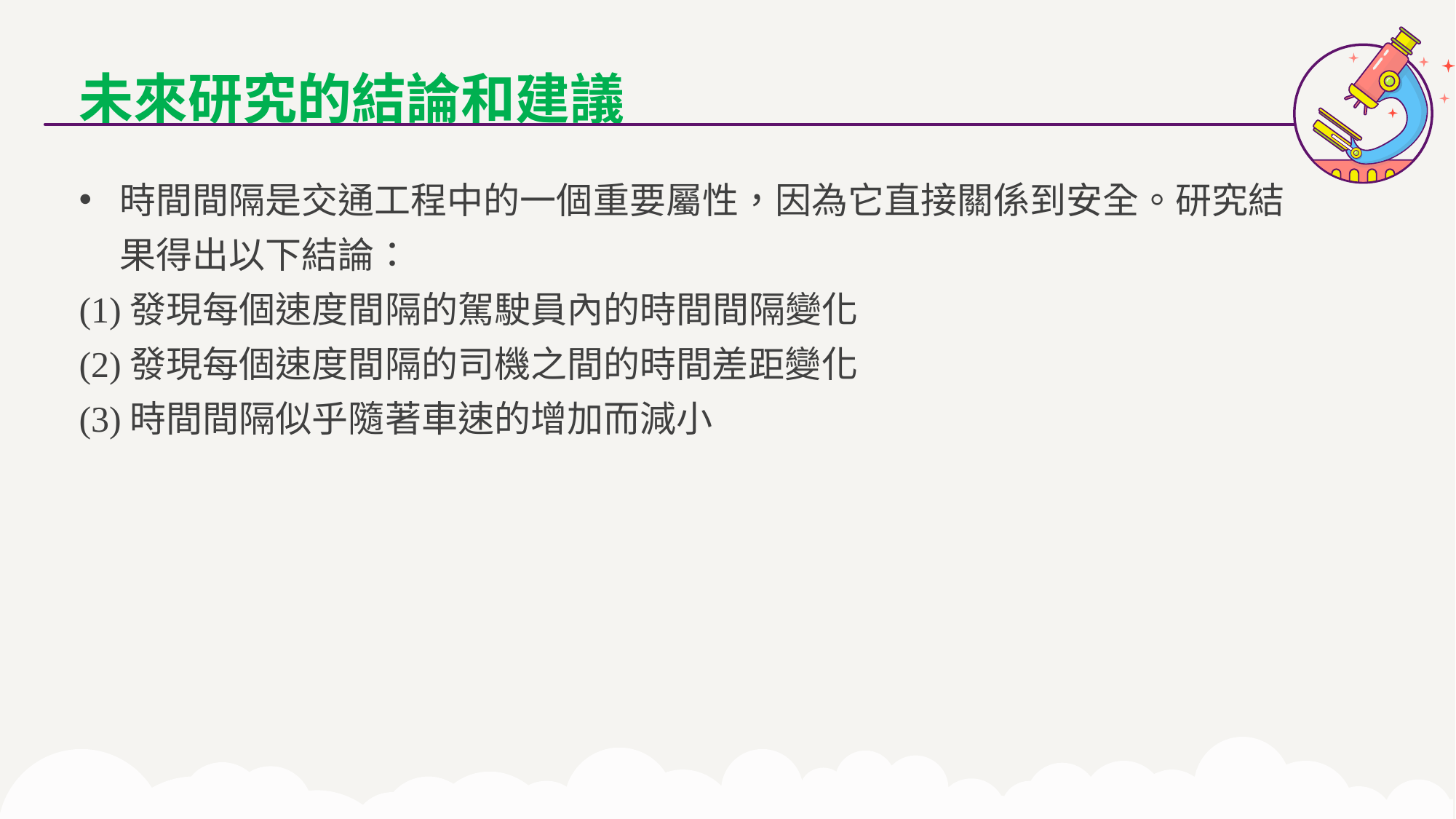

未來研究的結論和建議

時間間隔是交通工程中的一個重要屬性，因為它直接關係到安全。研究結果得出以下結論：
(1)發現每個速度間隔的駕駛員內的時間間隔變化
(2)發現每個速度間隔的司機之間的時間差距變化
(3)時間間隔似乎隨著車速的增加而減小